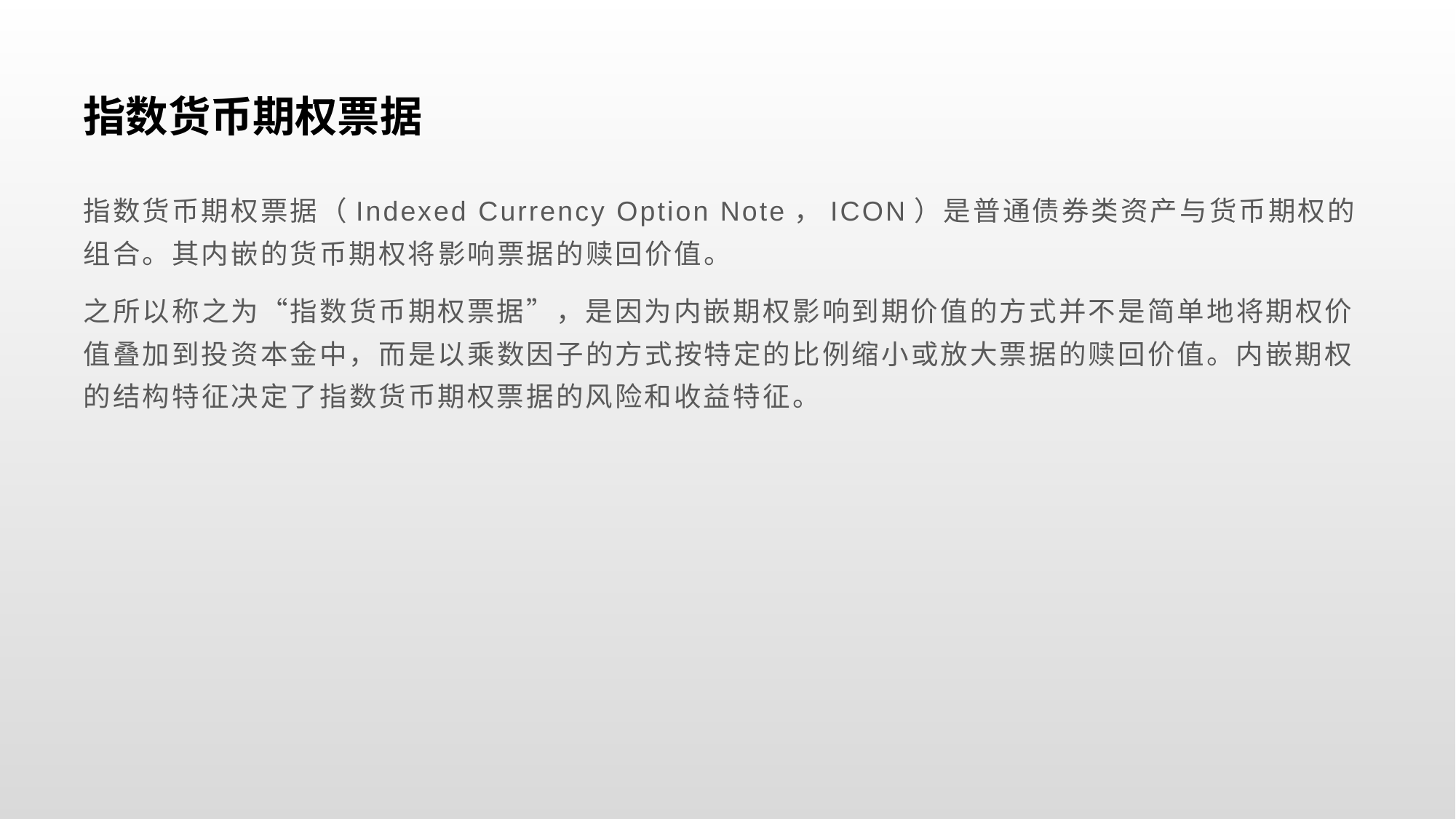

# 指数货币期权票据
指数货币期权票据（Indexed Currency Option Note，ICON）是普通债券类资产与货币期权的组合。其内嵌的货币期权将影响票据的赎回价值。
之所以称之为“指数货币期权票据”，是因为内嵌期权影响到期价值的方式并不是简单地将期权价值叠加到投资本金中，而是以乘数因子的方式按特定的比例缩小或放大票据的赎回价值。内嵌期权的结构特征决定了指数货币期权票据的风险和收益特征。